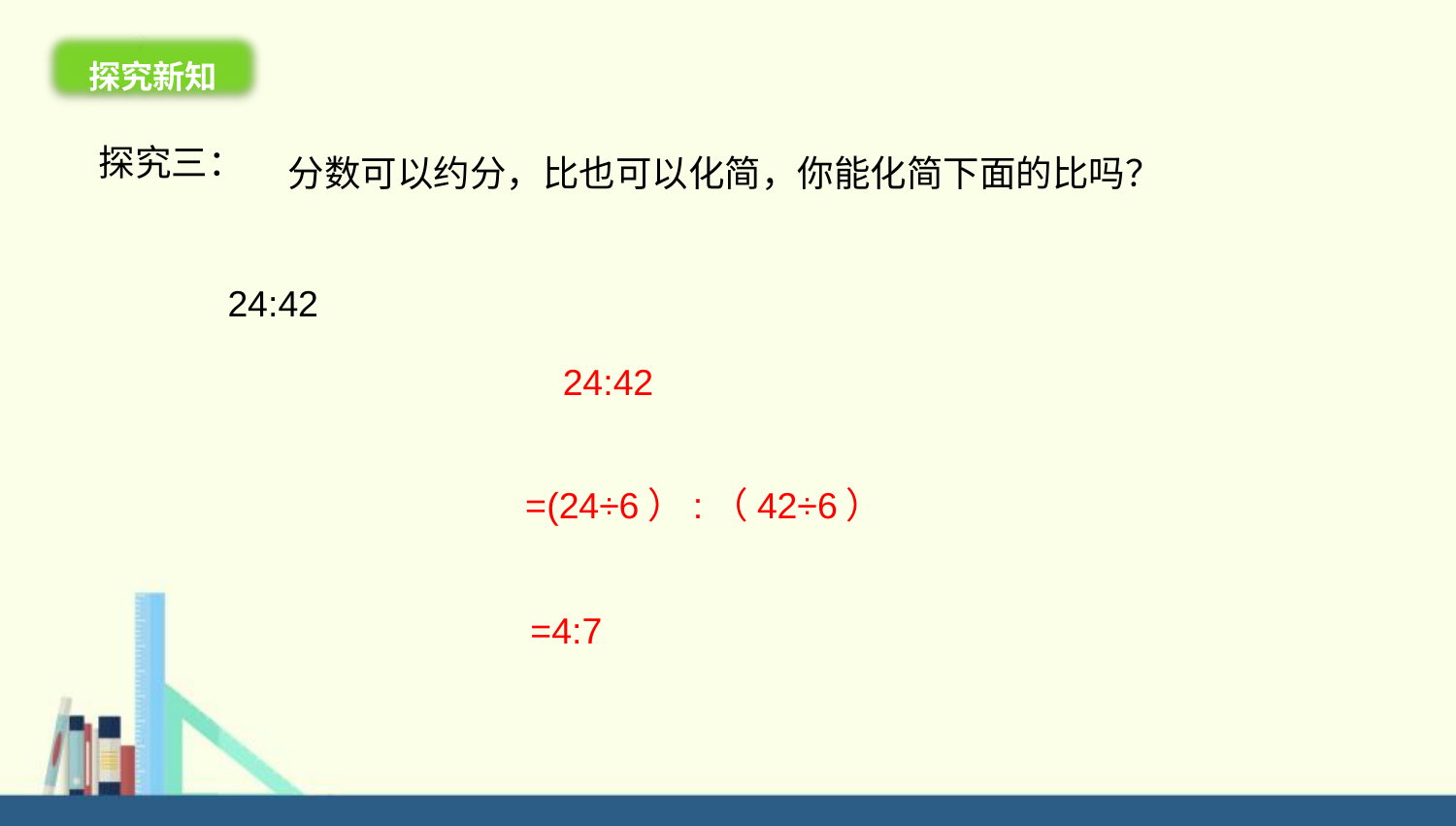

探究新知
探究三：
分数可以约分，比也可以化简，你能化简下面的比吗？
24:42
24:42
=(24÷6）:（42÷6）
=4:7